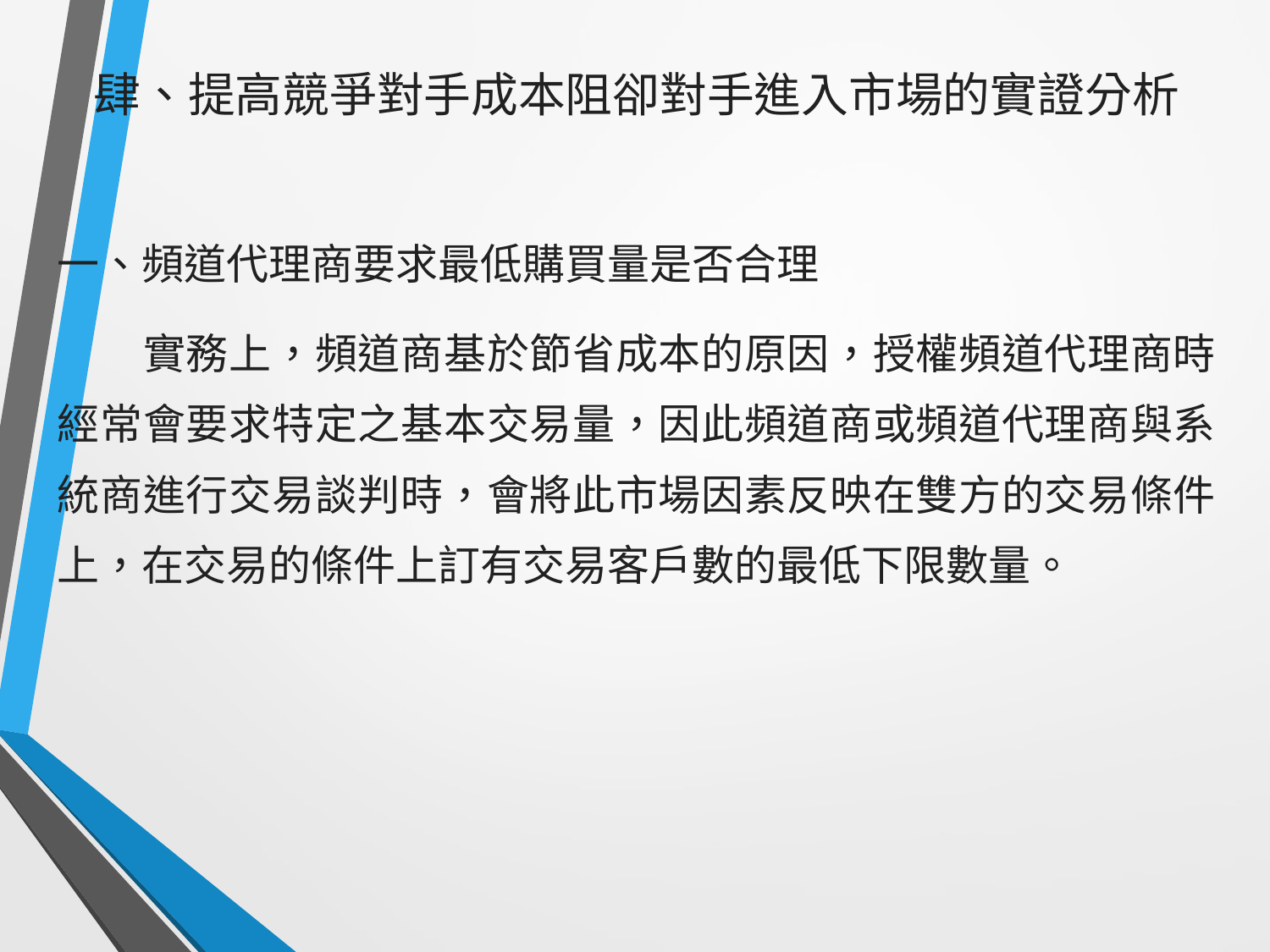

# 肆、提高競爭對手成本阻卻對手進入市場的實證分析
一、頻道代理商要求最低購買量是否合理
　　實務上，頻道商基於節省成本的原因，授權頻道代理商時經常會要求特定之基本交易量，因此頻道商或頻道代理商與系統商進行交易談判時，會將此市場因素反映在雙方的交易條件上，在交易的條件上訂有交易客戶數的最低下限數量。